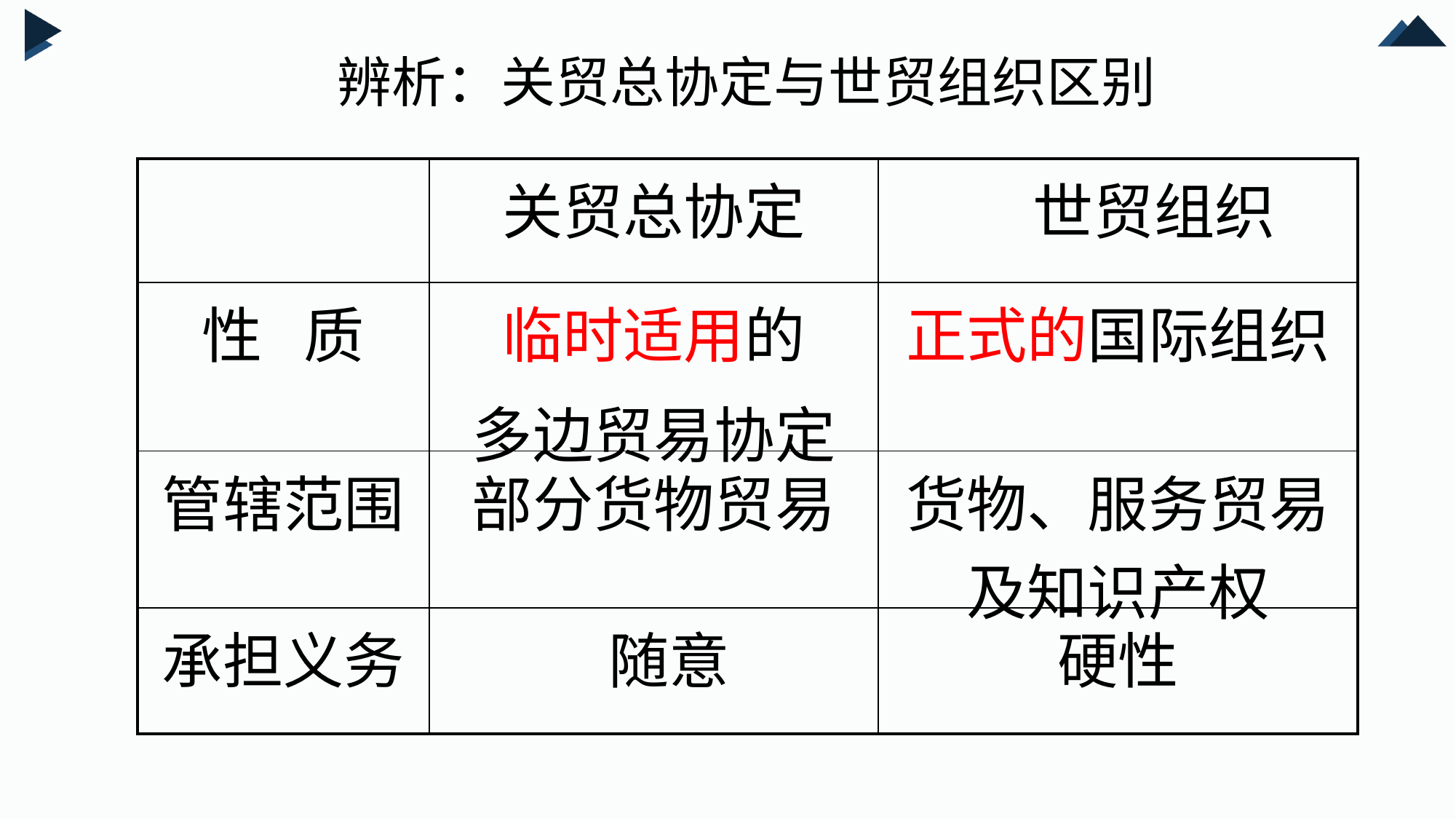

辨析：关贸总协定与世贸组织区别
|  | 关贸总协定 | 世贸组织 |
| --- | --- | --- |
| 性 质 | 临时适用的 多边贸易协定 | 正式的国际组织 |
| 管辖范围 | 部分货物贸易 | 货物、服务贸易及知识产权 |
| 承担义务 | 随意 | 硬性 |